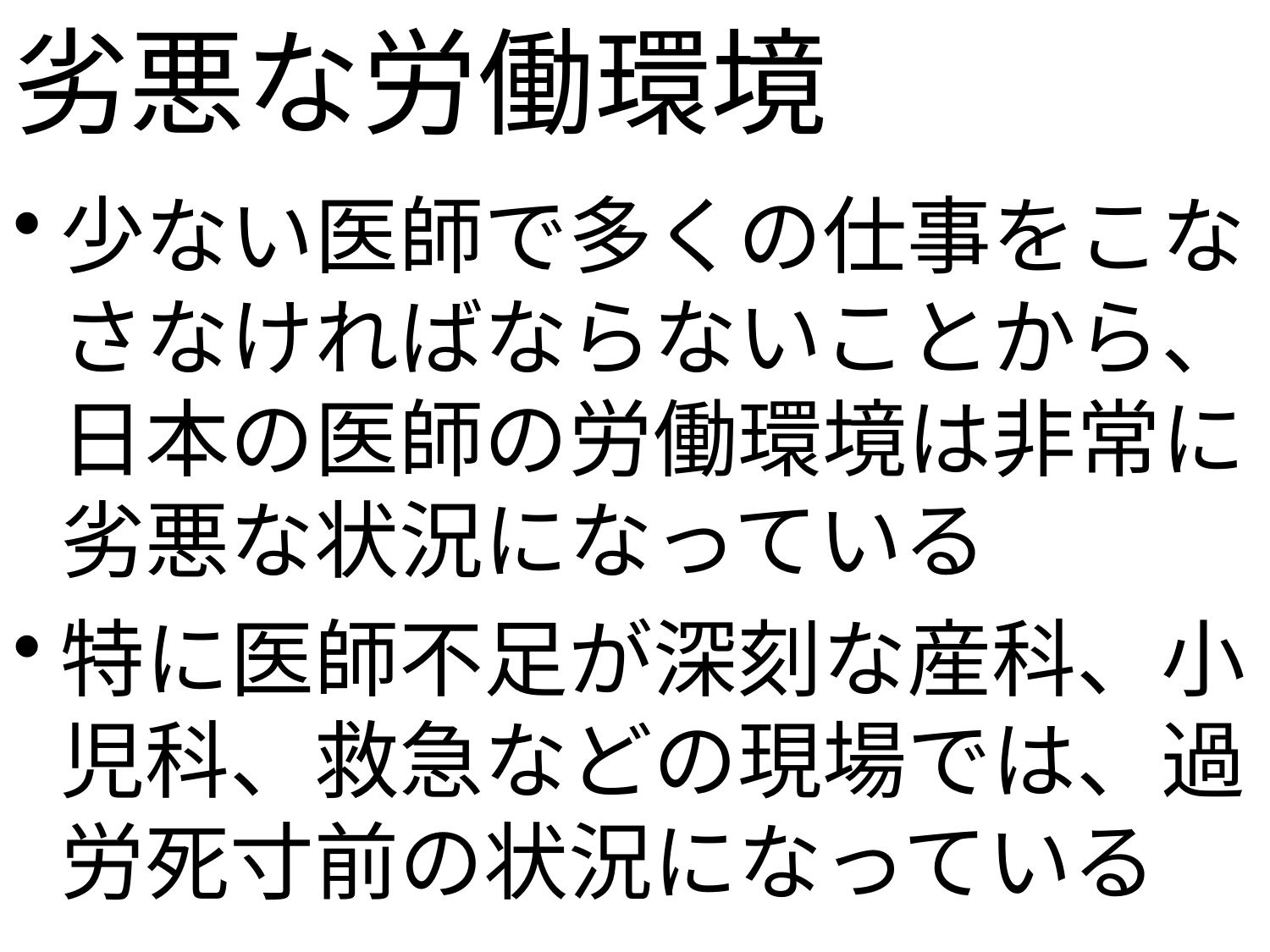

# 劣悪な労働環境
少ない医師で多くの仕事をこなさなければならないことから、日本の医師の労働環境は非常に劣悪な状況になっている
特に医師不足が深刻な産科、小児科、救急などの現場では、過労死寸前の状況になっている